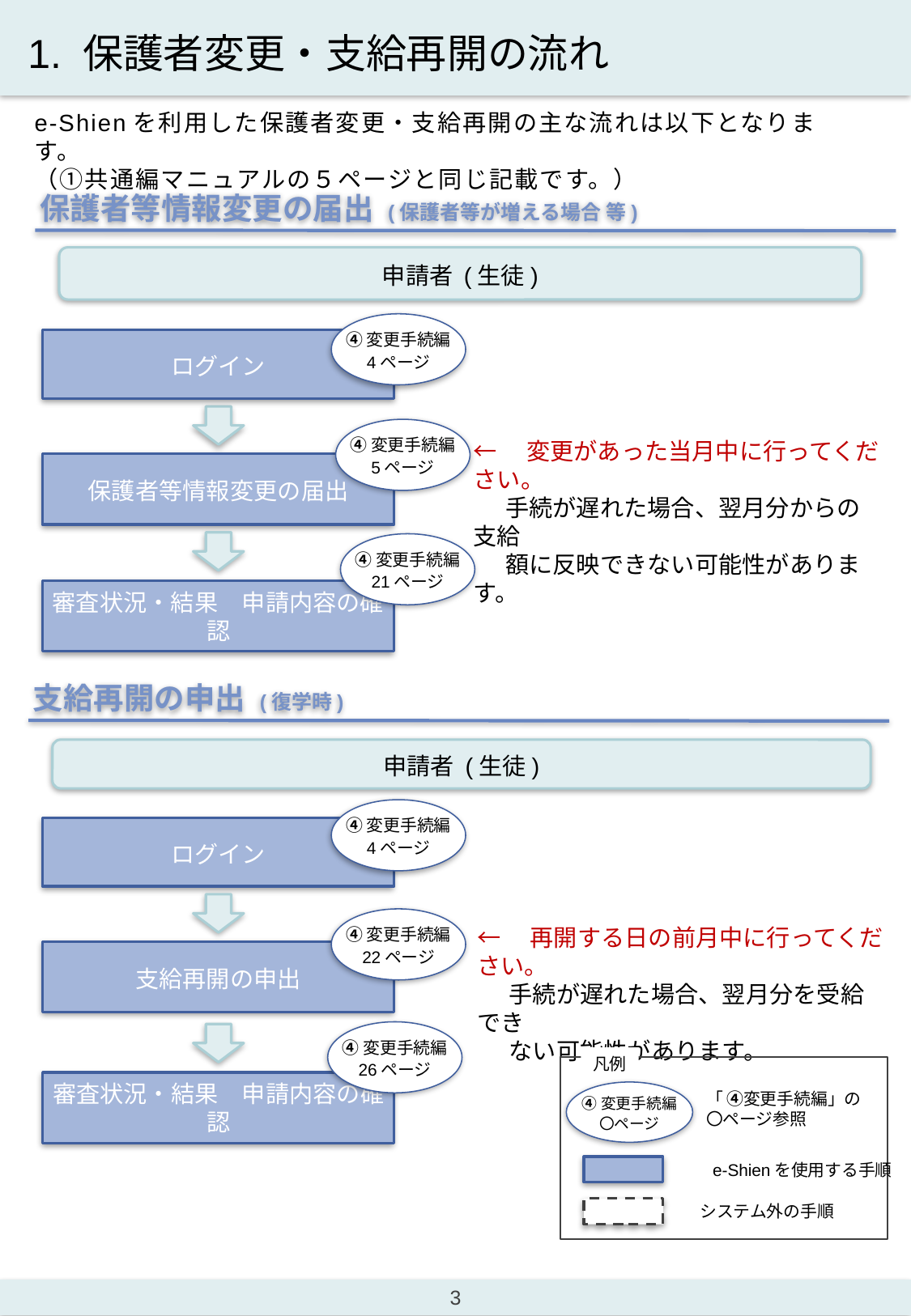

1. 保護者変更・支給再開の流れ
e-Shienを利用した保護者変更・支給再開の主な流れは以下となります。
（①共通編マニュアルの５ページと同じ記載です。）

保護者等情報変更の届出 (保護者等が増える場合 等)
申請者 (生徒)
④変更手続編
4ページ
ログイン

④変更手続編
5ページ
←　変更があった当月中に行ってください。
     手続が遅れた場合、翌月分からの支給
     額に反映できない可能性があります。
保護者等情報変更の届出

④変更手続編
21ページ
審査状況・結果　申請内容の確認
支給再開の申出 (復学時)
申請者 (生徒)
④変更手続編
4ページ
ログイン

④変更手続編
22ページ
←　再開する日の前月中に行ってください。
     手続が遅れた場合、翌月分を受給でき
     ない可能性があります。
支給再開の申出

④変更手続編
26ページ
凡例

e-Shienを使用する手順

システム外の手順

審査状況・結果　申請内容の確認
④変更手続編
〇ページ
「 ④変更手続編」の
〇ページ参照